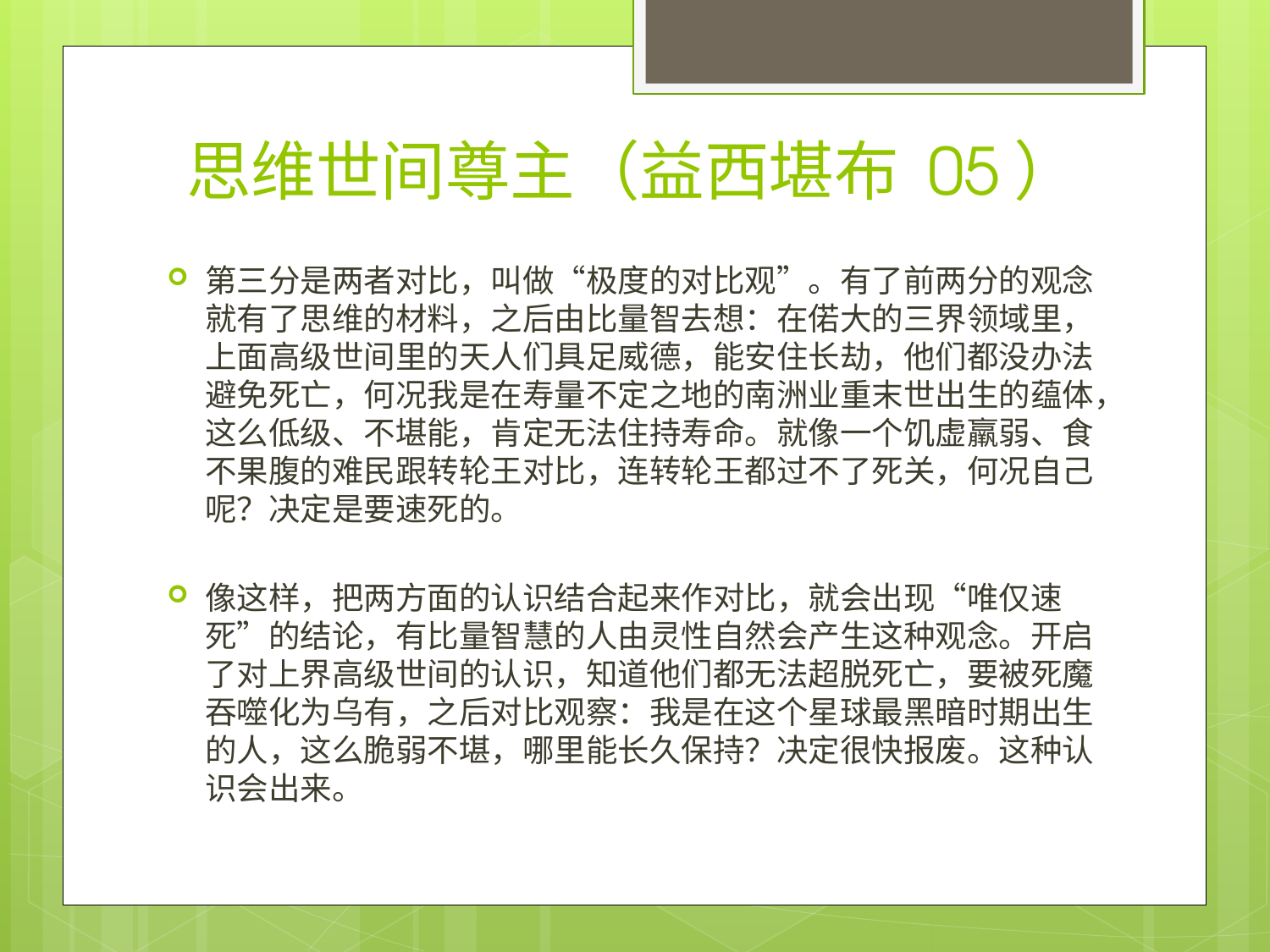

# 思维世间尊主（益西堪布 05）

第三分是两者对比，叫做“极度的对比观”。有了前两分的观念就有了思维的材料，之后由比量智去想：在偌大的三界领域里，上面高级世间里的天人们具足威德，能安住长劫，他们都没办法避免死亡，何况我是在寿量不定之地的南洲业重末世出生的蕴体，这么低级、不堪能，肯定无法住持寿命。就像一个饥虚羸弱、食不果腹的难民跟转轮王对比，连转轮王都过不了死关，何况自己呢？决定是要速死的。

像这样，把两方面的认识结合起来作对比，就会出现“唯仅速死”的结论，有比量智慧的人由灵性自然会产生这种观念。开启了对上界高级世间的认识，知道他们都无法超脱死亡，要被死魔吞噬化为乌有，之后对比观察：我是在这个星球最黑暗时期出生的人，这么脆弱不堪，哪里能长久保持？决定很快报废。这种认识会出来。